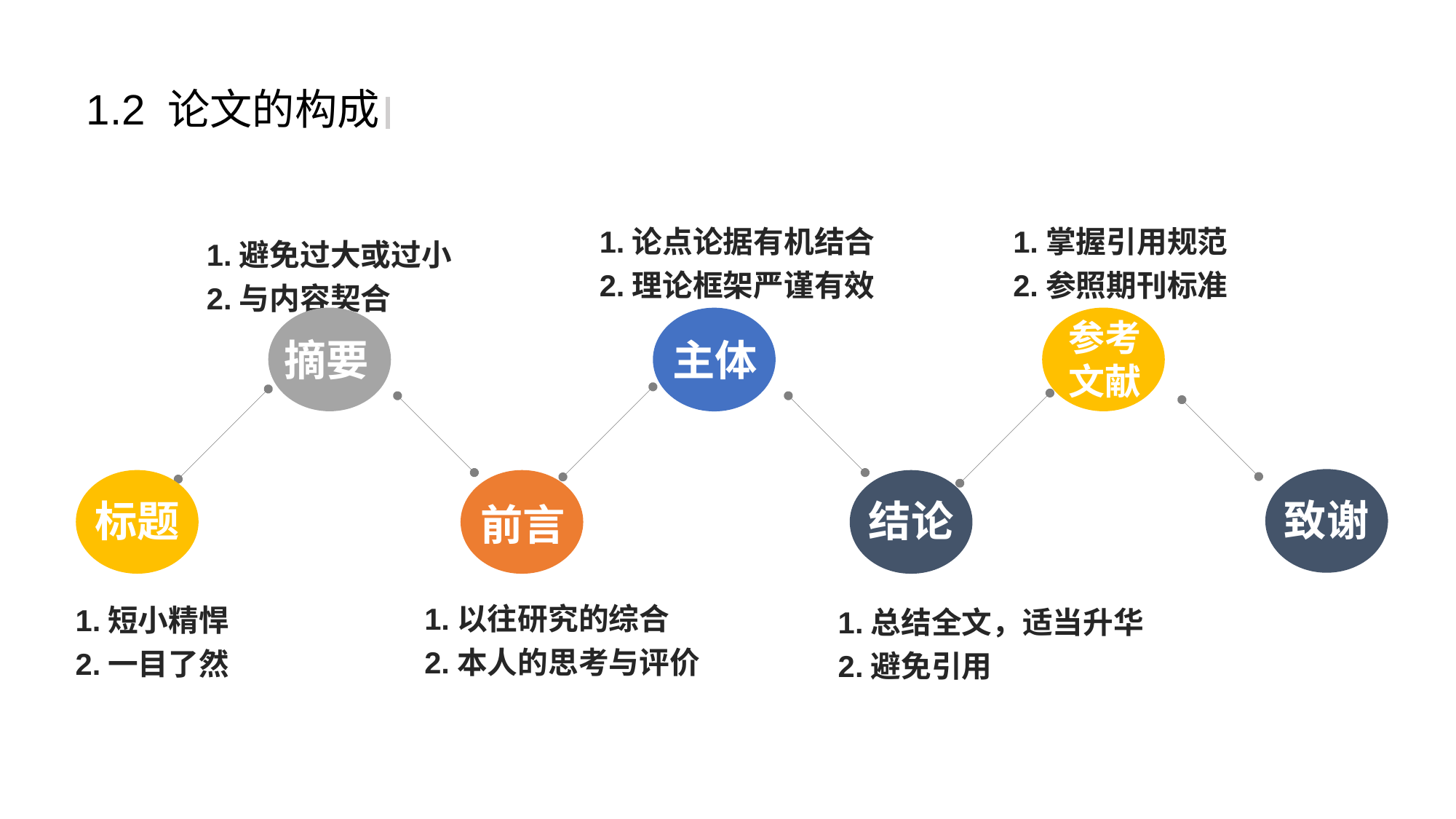

1.2 论文的构成

1.掌握引用规范
2.参照期刊标准
1.论点论据有机结合
2.理论框架严谨有效
1.避免过大或过小
2.与内容契合

摘要

参考文献

主体

致谢

标题

前言

结论
1.以往研究的综合
2.本人的思考与评价
1.短小精悍
2.一目了然
1.总结全文，适当升华
2.避免引用